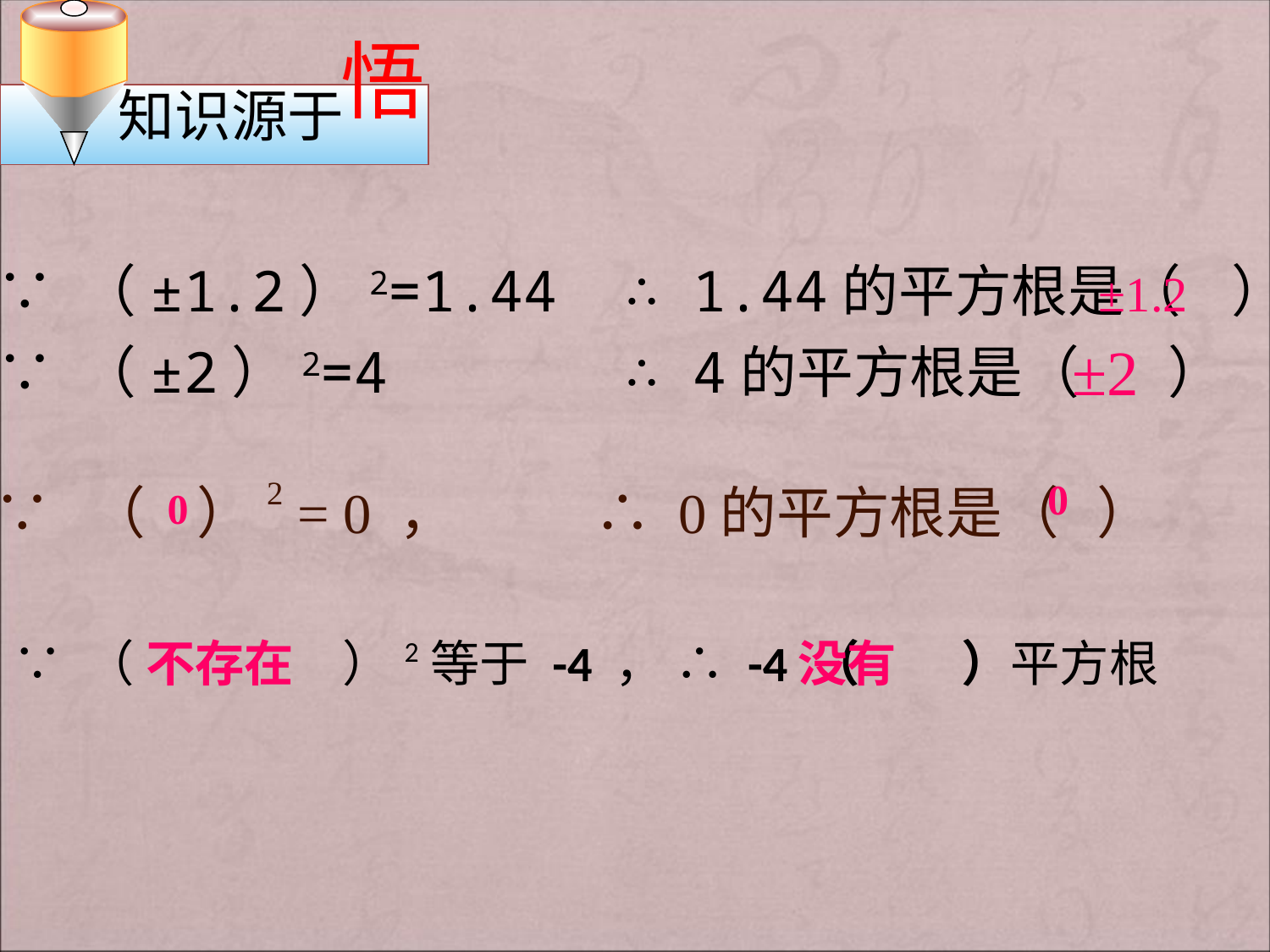

悟
知识源于

∵ （±1.2）2=1.44  ∴ 1.44的平方根是（    ）
∵ （±2）2=4       ∴ 4的平方根是（       ）
±1.2
±2
∵  （    ）2 = 0 ，           ∴ 0的平方根是（   ）
0

0

∵ （                   ）2等于 -4 ， ∴ -4 （         ）平方根
不存在
没有